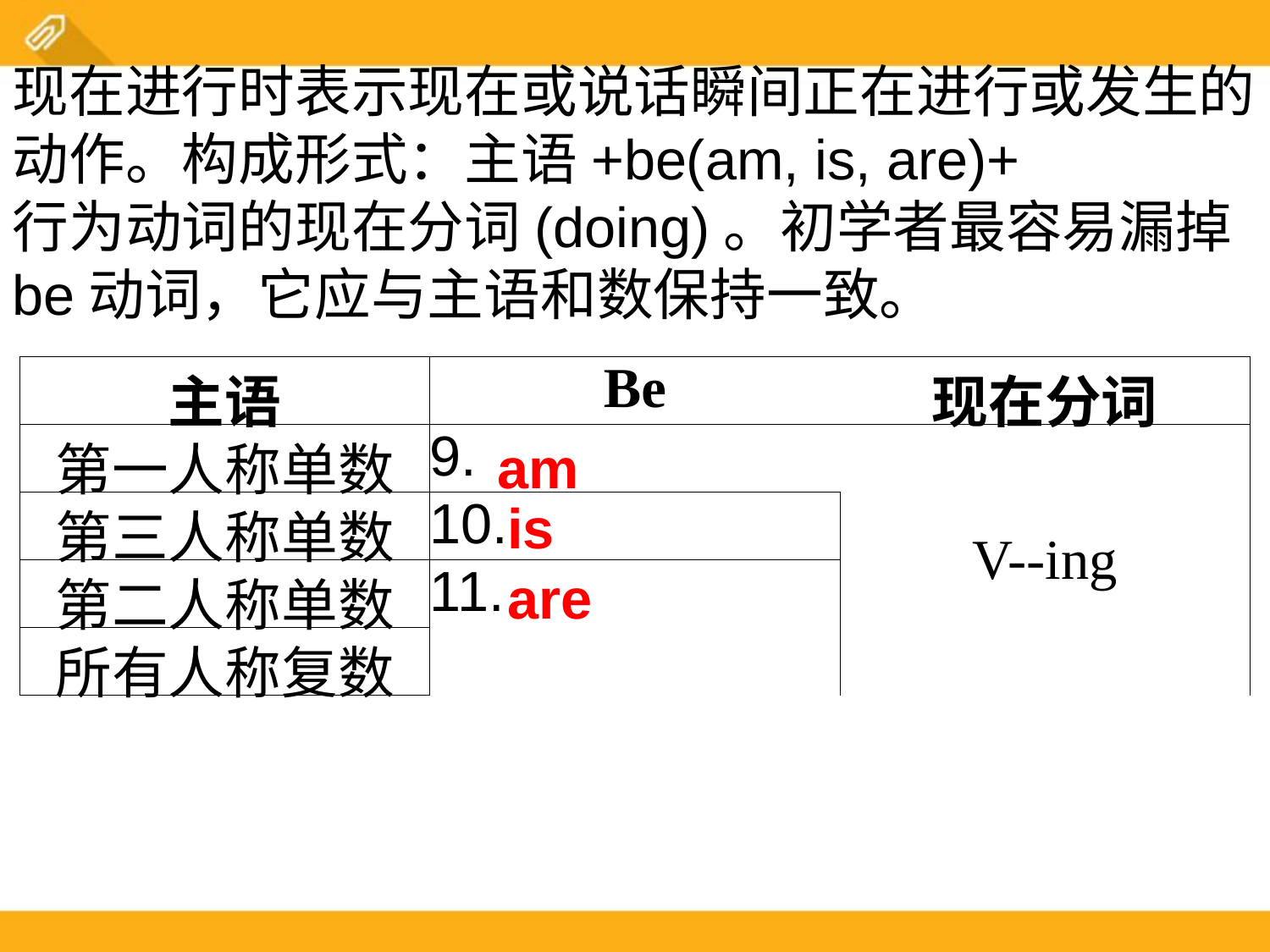

现在进行时表示现在或说话瞬间正在进行或发生的动作。构成形式：主语+be(am, is, are)+
行为动词的现在分词(doing)。初学者最容易漏掉be动词，它应与主语和数保持一致。
| 主语 | Be | 现在分词 |
| --- | --- | --- |
| 第一人称单数 | 9. | V--ing |
| 第三人称单数 | 10. |  |
| 第二人称单数 | 11. |  |
| 所有人称复数 |  |  |
am
is
are